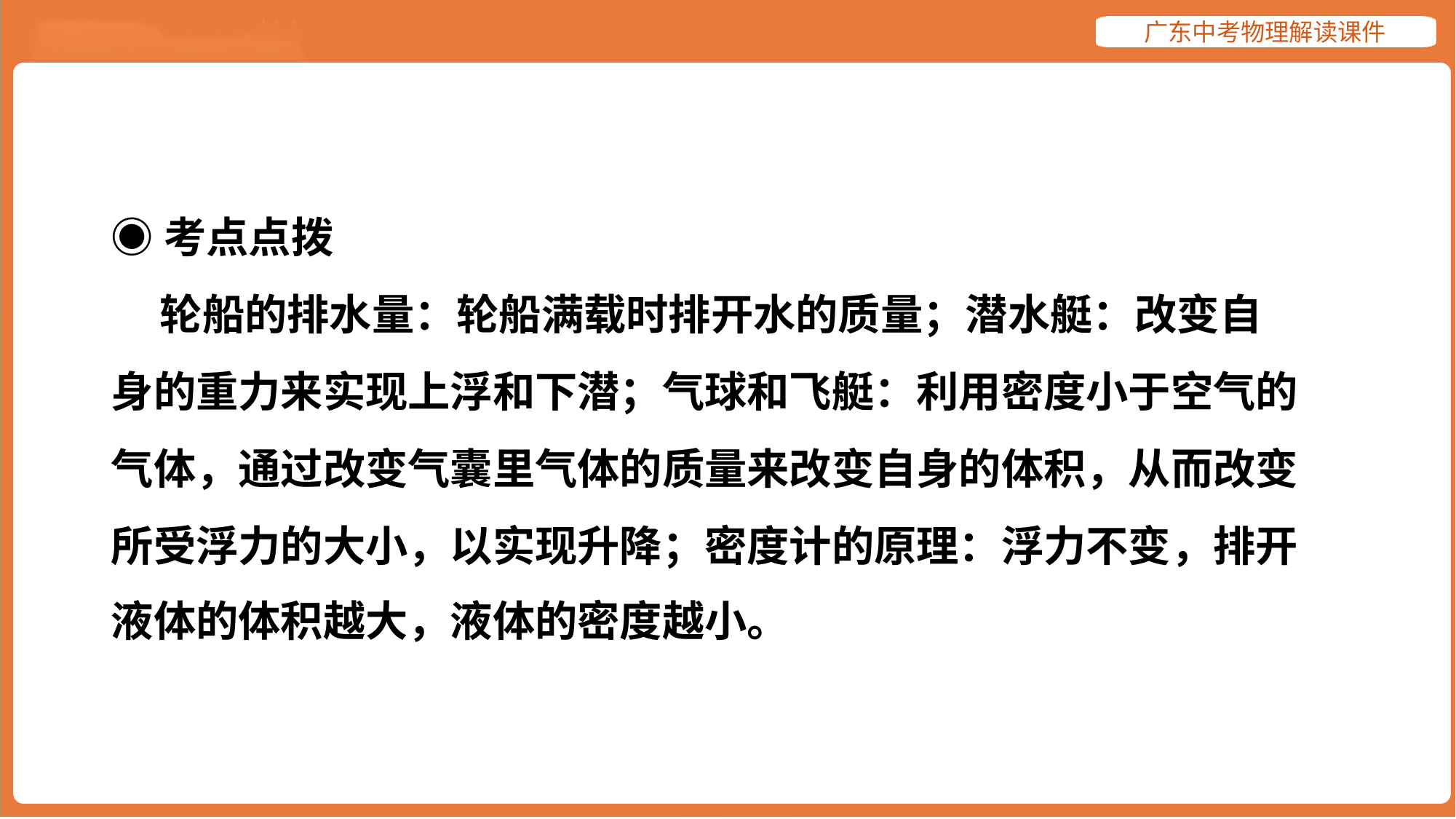

◉考点点拨
    轮船的排水量：轮船满载时排开水的质量；潜水艇：改变自
身的重力来实现上浮和下潜；气球和飞艇：利用密度小于空气的
气体，通过改变气囊里气体的质量来改变自身的体积，从而改变
所受浮力的大小，以实现升降；密度计的原理：浮力不变，排开
液体的体积越大，液体的密度越小。